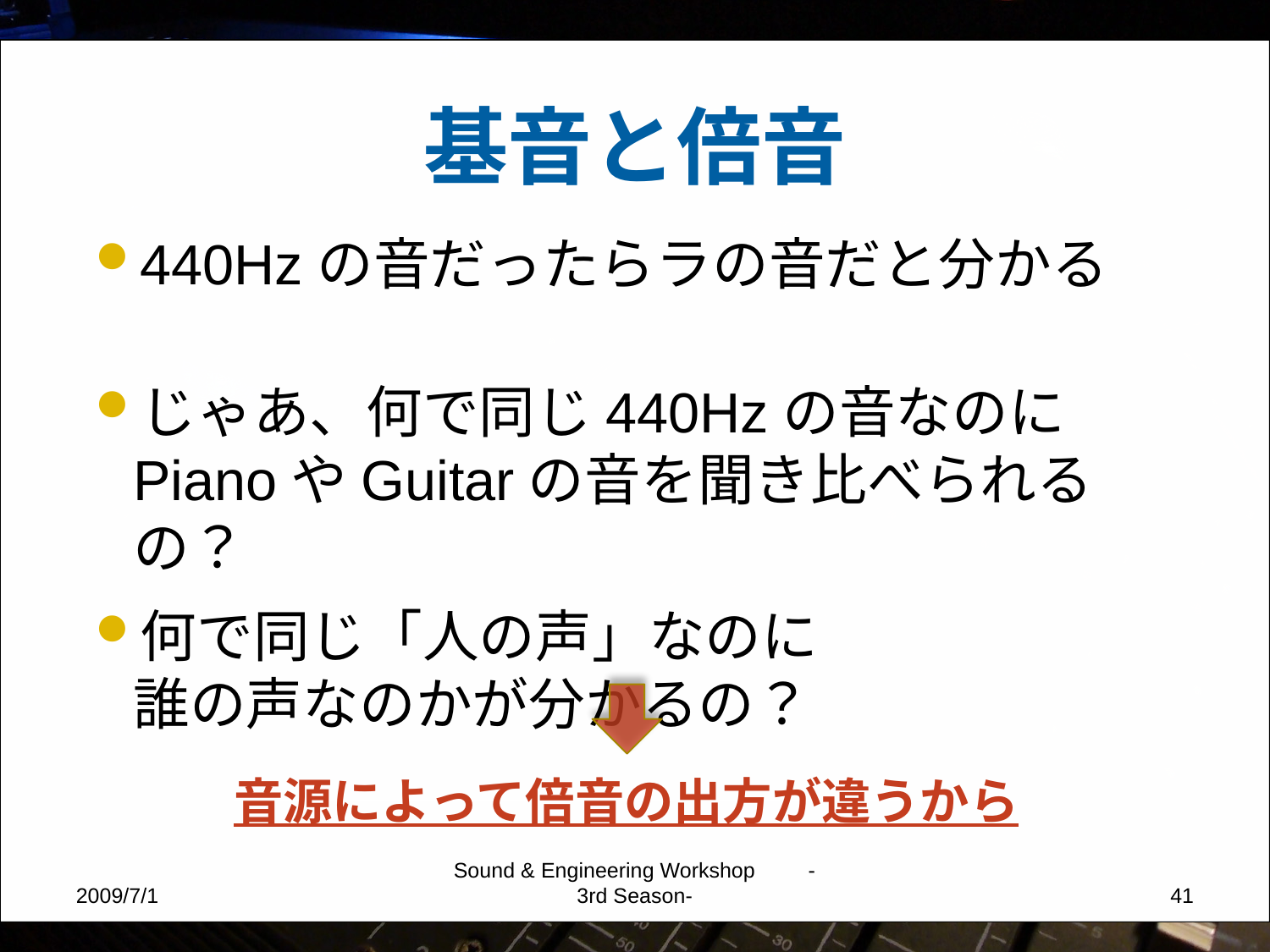

# 基音と倍音
440Hzの音だったらラの音だと分かる

じゃあ、何で同じ440Hzの音なのに
PianoやGuitarの音を聞き比べられるの？
何で同じ「人の声」なのに
誰の声なのかが分かるの？

音源によって倍音の出方が違うから
2009/7/1
Sound & Engineering Workshop         -3rd Season-
41